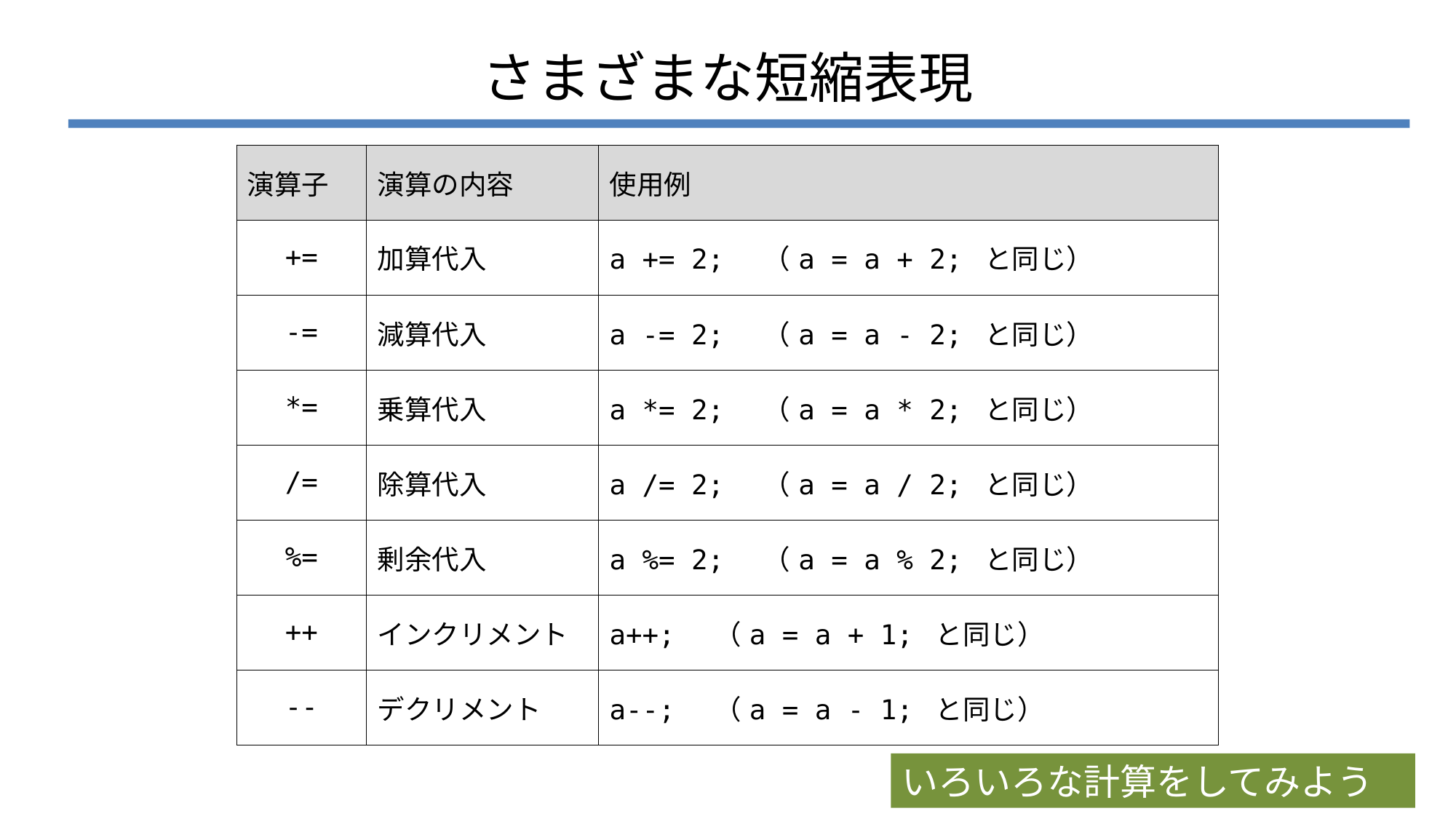

# さまざまな短縮表現
| 演算子 | 演算の内容 | 使用例 |
| --- | --- | --- |
| += | 加算代入 | a += 2; （a = a + 2; と同じ） |
| -= | 減算代入 | a -= 2; （a = a - 2; と同じ） |
| \*= | 乗算代入 | a \*= 2; （a = a \* 2; と同じ） |
| /= | 除算代入 | a /= 2; （a = a / 2; と同じ） |
| %= | 剰余代入 | a %= 2; （a = a % 2; と同じ） |
| ++ | インクリメント | a++; （a = a + 1; と同じ） |
| -- | デクリメント | a--; （a = a - 1; と同じ） |
いろいろな計算をしてみよう